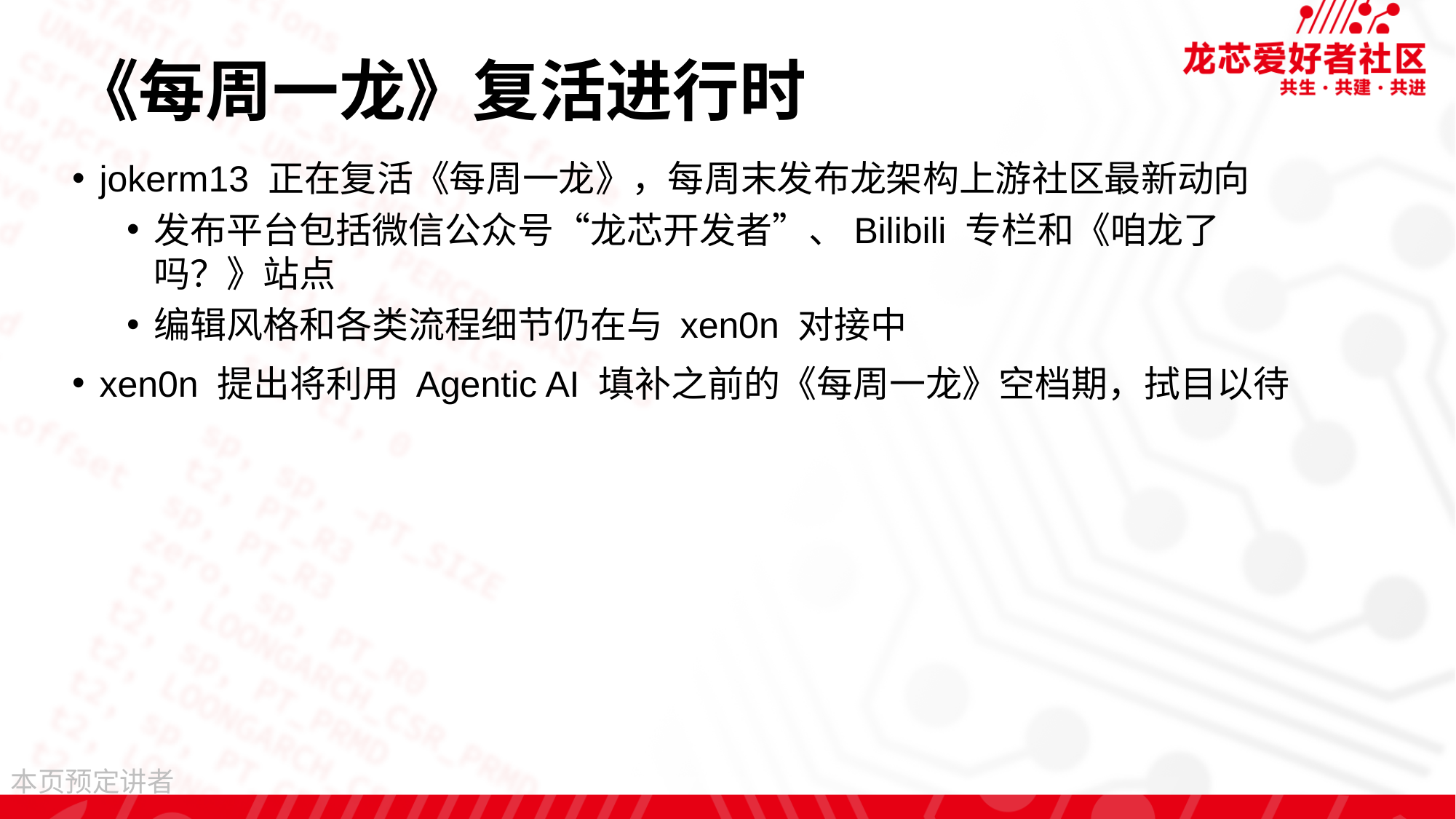

# 《每周一龙》复活进行时
jokerm13 正在复活《每周一龙》，每周末发布龙架构上游社区最新动向
发布平台包括微信公众号“龙芯开发者”、Bilibili 专栏和《咱龙了吗？》站点
编辑风格和各类流程细节仍在与 xen0n 对接中
xen0n 提出将利用 Agentic AI 填补之前的《每周一龙》空档期，拭目以待